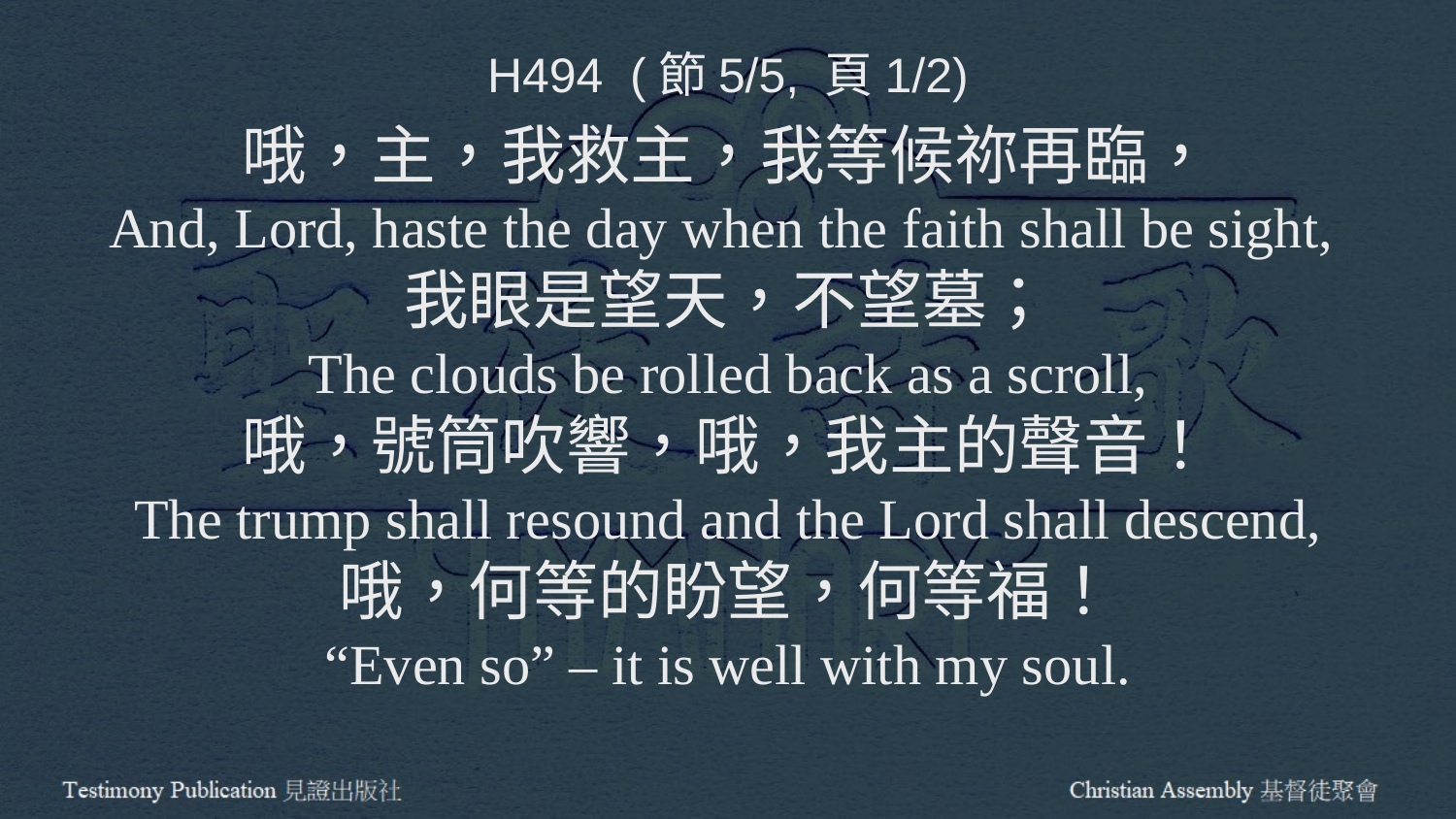

H494  (節5/5, 頁1/2)
哦，主，我救主，我等候祢再臨，
And, Lord, haste the day when the faith shall be sight,
我眼是望天，不望墓；
The clouds be rolled back as a scroll,
哦，號筒吹響，哦，我主的聲音！
The trump shall resound and the Lord shall descend,
哦，何等的盼望，何等福！
“Even so” – it is well with my soul.